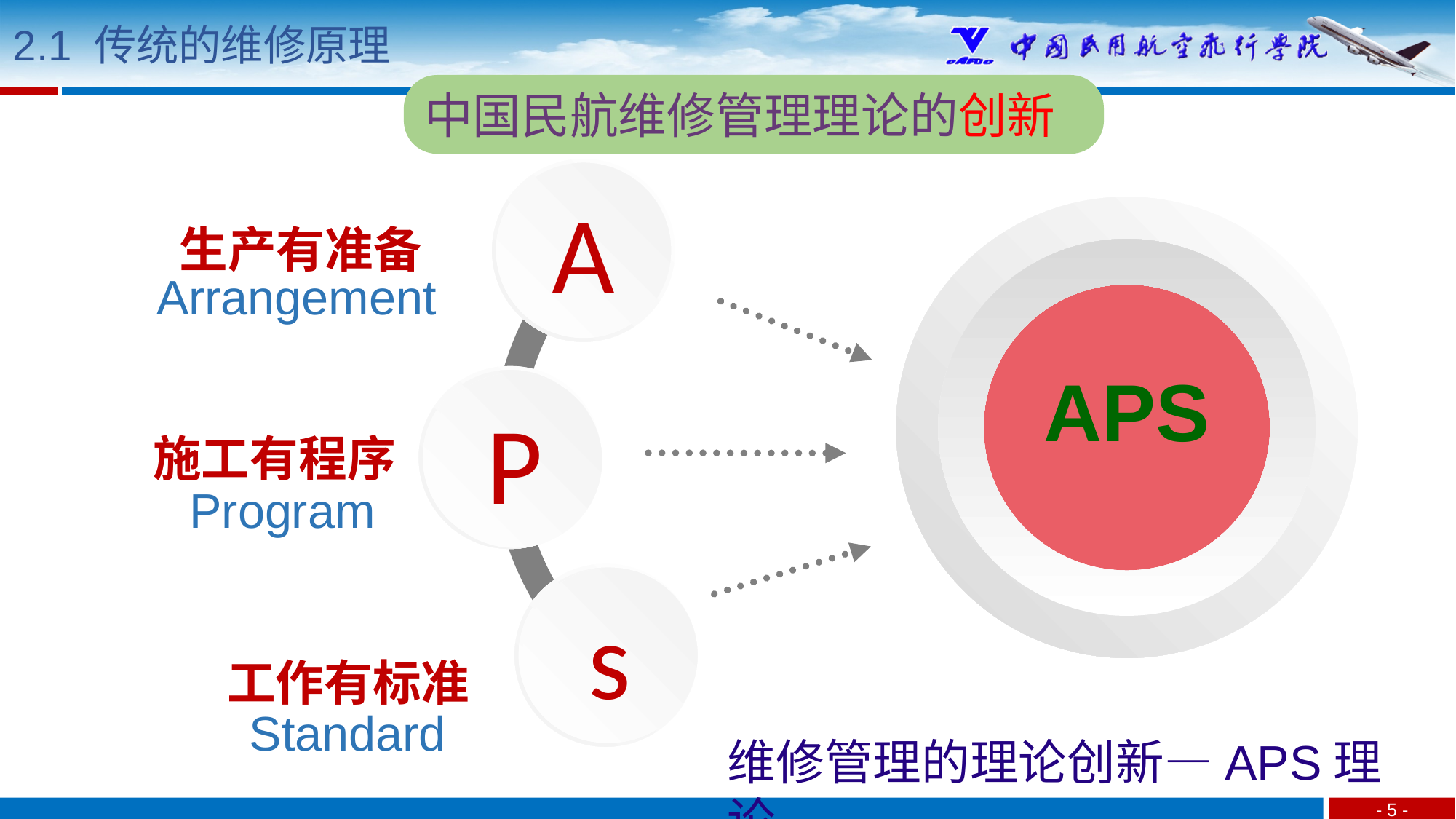

2.1 传统的维修原理
中国民航维修管理理论的创新

A

P

s

APS
生产有准备
Arrangement
施工有程序
Program
工作有标准
Standard
维修管理的理论创新—APS理论